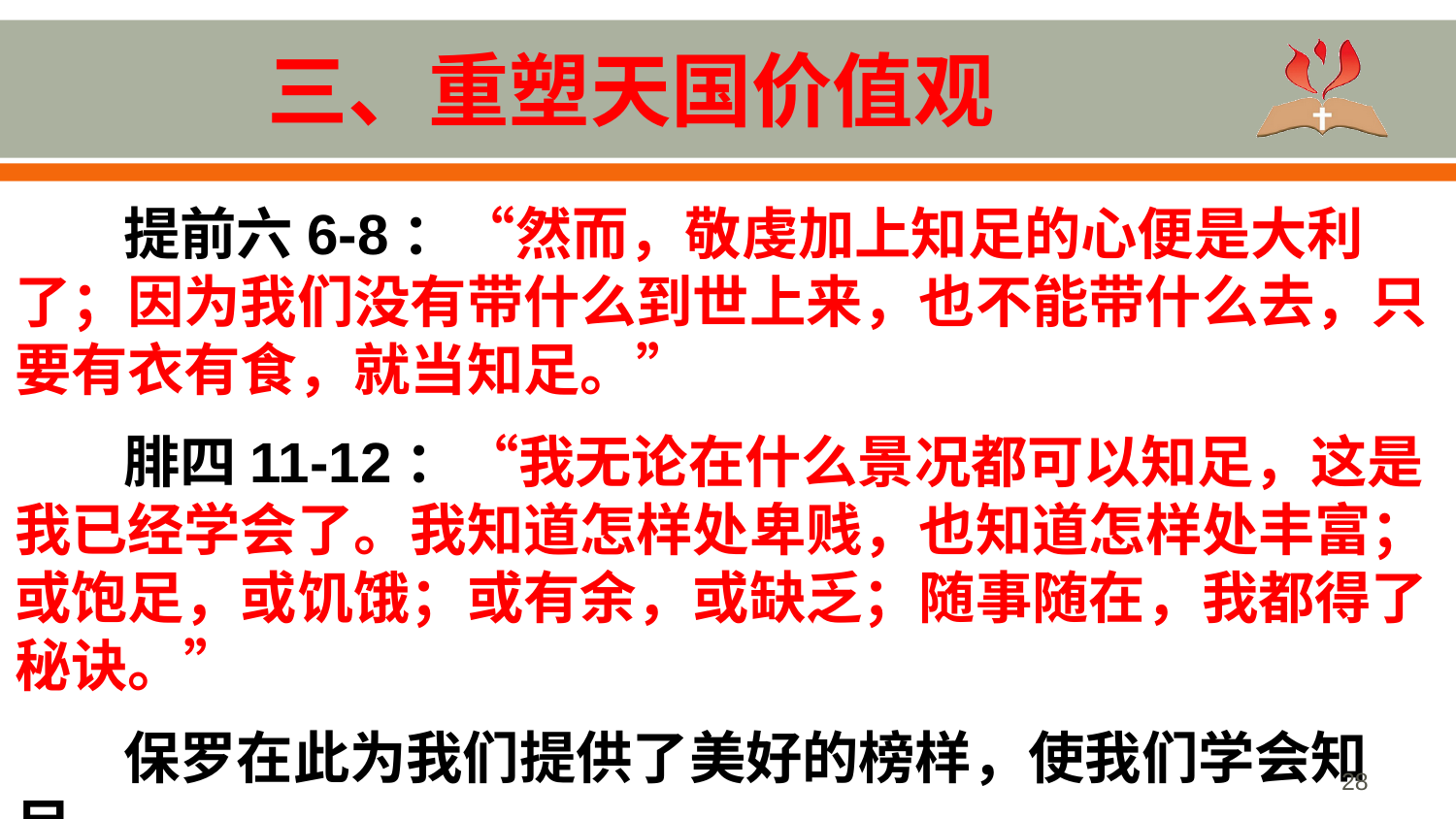

# 三、重塑天国价值观
提前六6-8：“然而，敬虔加上知足的心便是大利了；因为我们没有带什么到世上来，也不能带什么去，只要有衣有食，就当知足。”
腓四11-12：“我无论在什么景况都可以知足，这是我已经学会了。我知道怎样处卑贱，也知道怎样处丰富；或饱足，或饥饿；或有余，或缺乏；随事随在，我都得了秘诀。”
保罗在此为我们提供了美好的榜样，使我们学会知足。

28